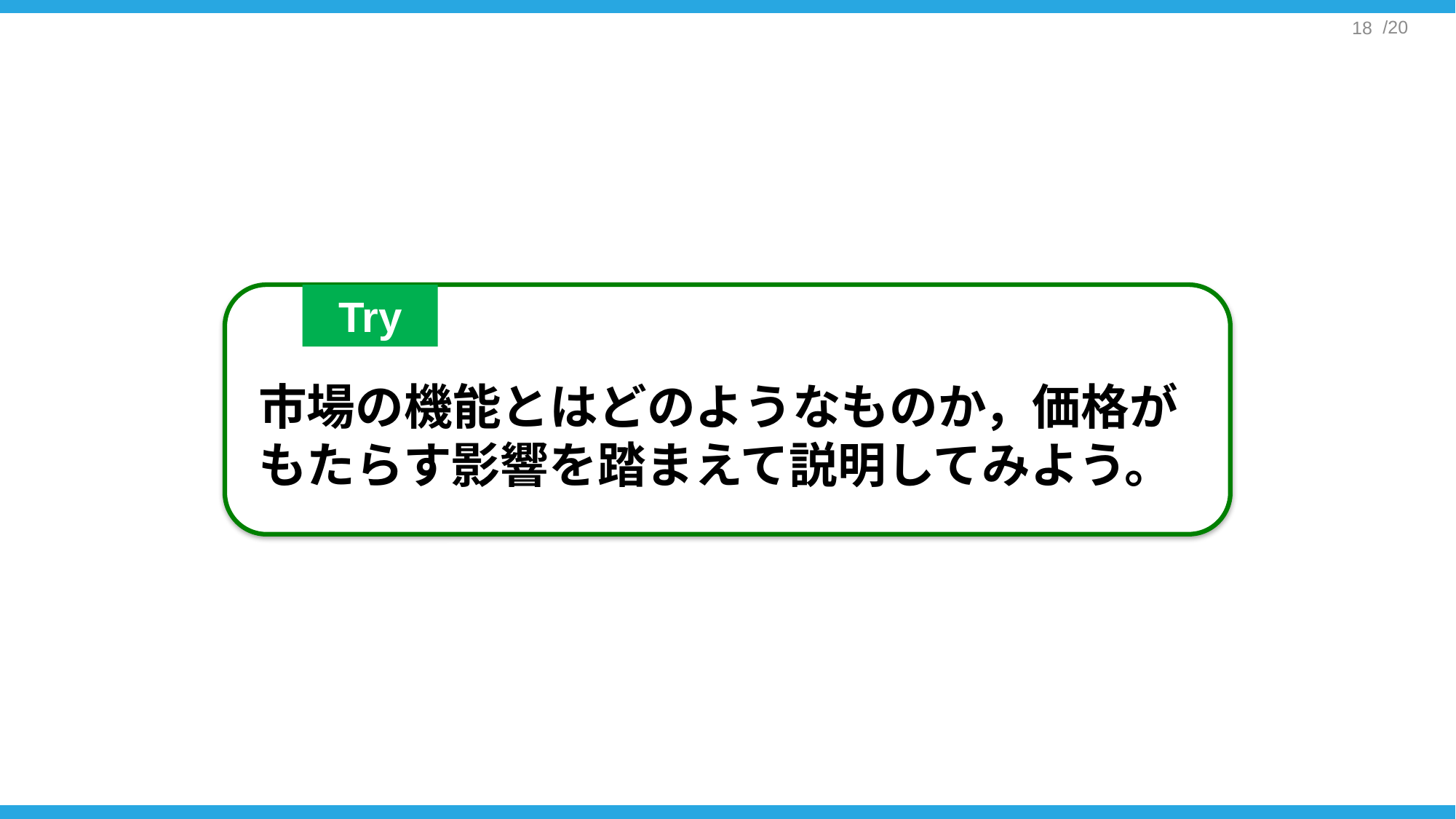

市場の機能とはどのようなものか，価格がもたらす影響を踏まえて説明してみよう。
Try